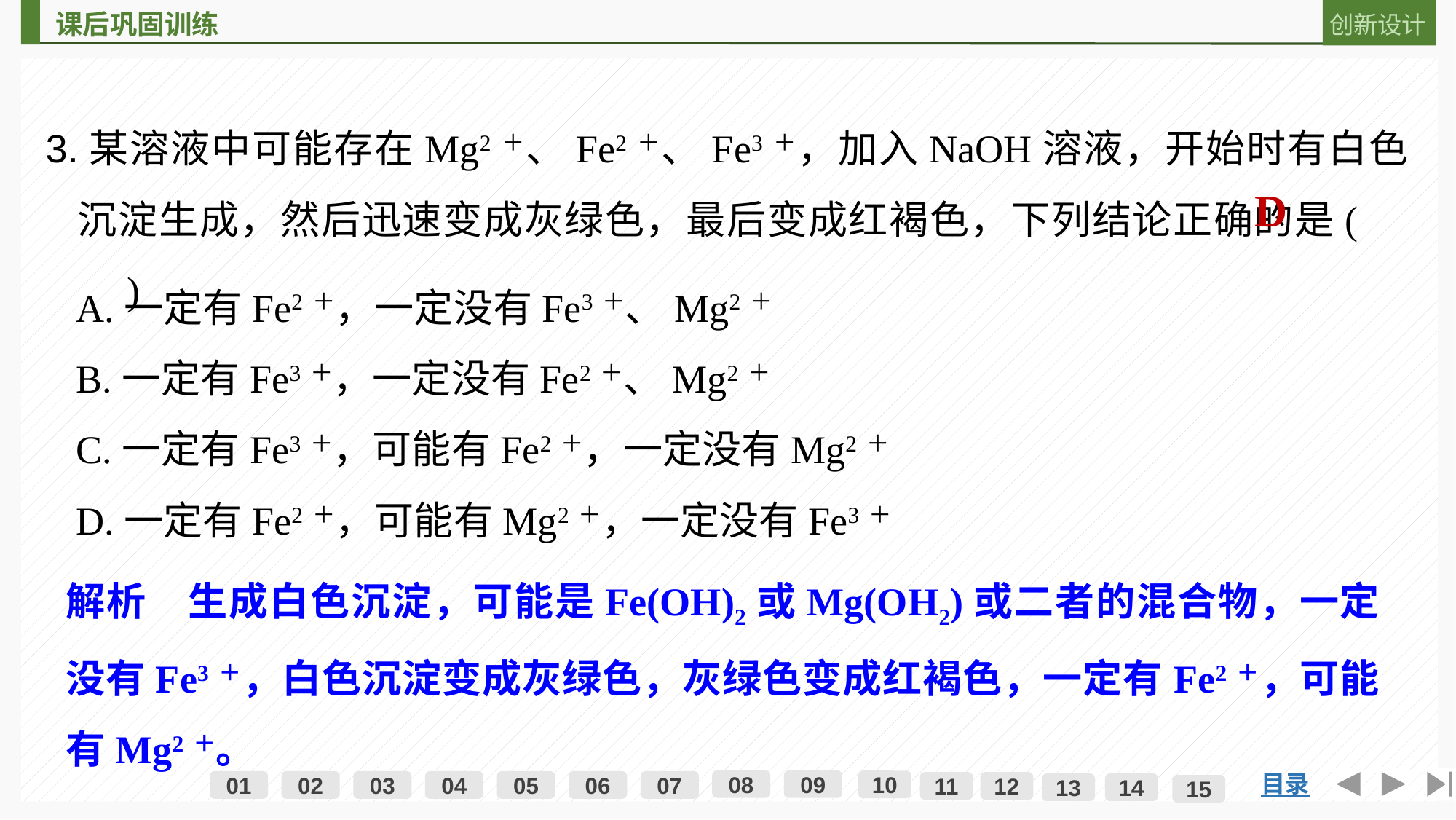

3.某溶液中可能存在Mg2＋、Fe2＋、Fe3＋，加入NaOH溶液，开始时有白色沉淀生成，然后迅速变成灰绿色，最后变成红褐色，下列结论正确的是(　　)
D
A.一定有Fe2＋，一定没有Fe3＋、Mg2＋
B.一定有Fe3＋，一定没有Fe2＋、Mg2＋
C.一定有Fe3＋，可能有Fe2＋，一定没有Mg2＋
D.一定有Fe2＋，可能有Mg2＋，一定没有Fe3＋
解析　生成白色沉淀，可能是Fe(OH)2或Mg(OH2)或二者的混合物，一定没有Fe3＋，白色沉淀变成灰绿色，灰绿色变成红褐色，一定有Fe2＋，可能有Mg2＋。